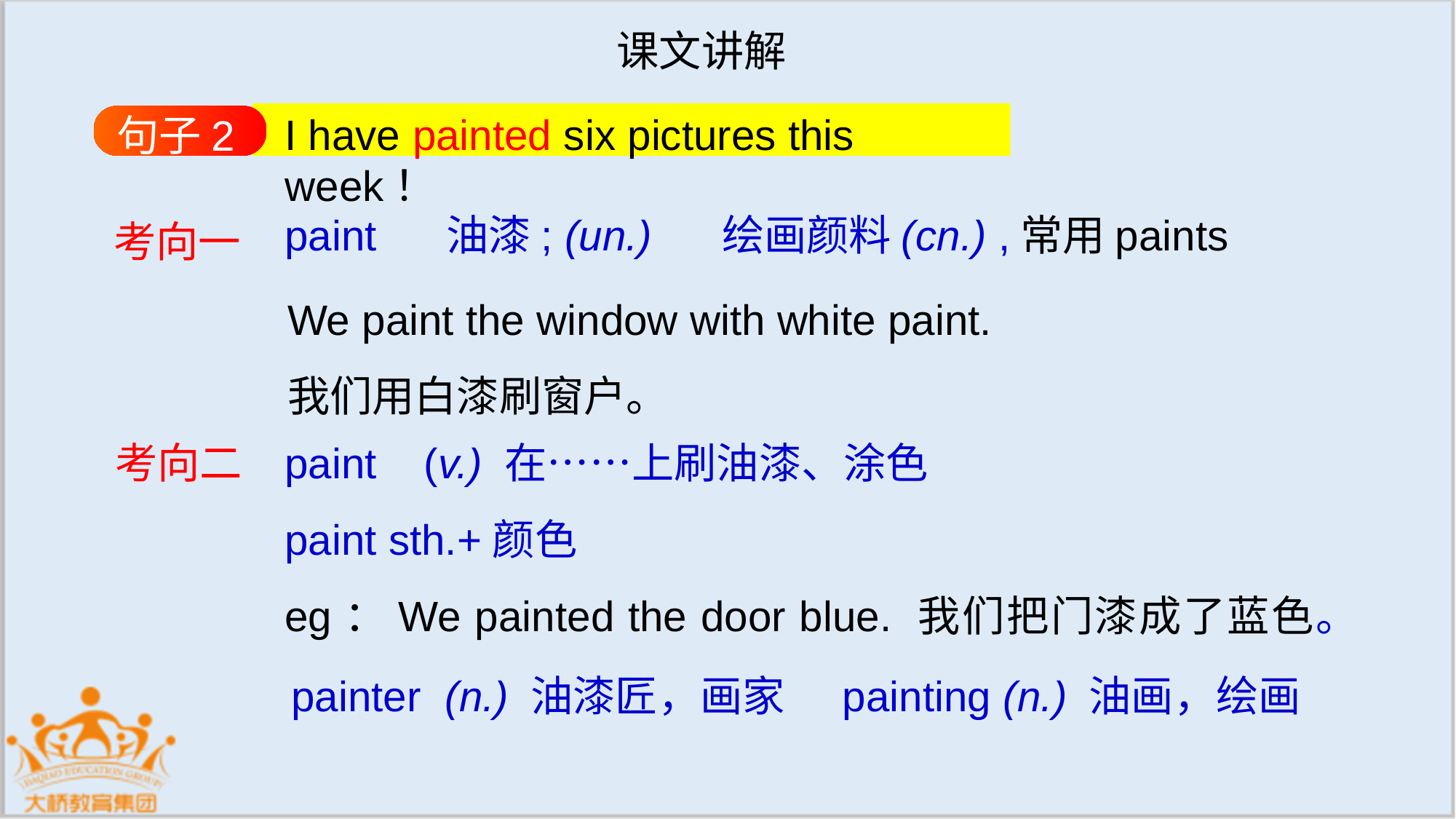

课文讲解
I have painted six pictures this week！
句子2

paint     油漆; (un.)     绘画颜料(cn.) ,常用paints
考向一
We paint the window with white paint.
我们用白漆刷窗户。
paint    (v.) 在……上刷油漆、涂色
考向二
paint sth.+颜色
eg：We painted the door blue. 我们把门漆成了蓝色。
painter  (n.) 油漆匠，画家     painting (n.) 油画，绘画